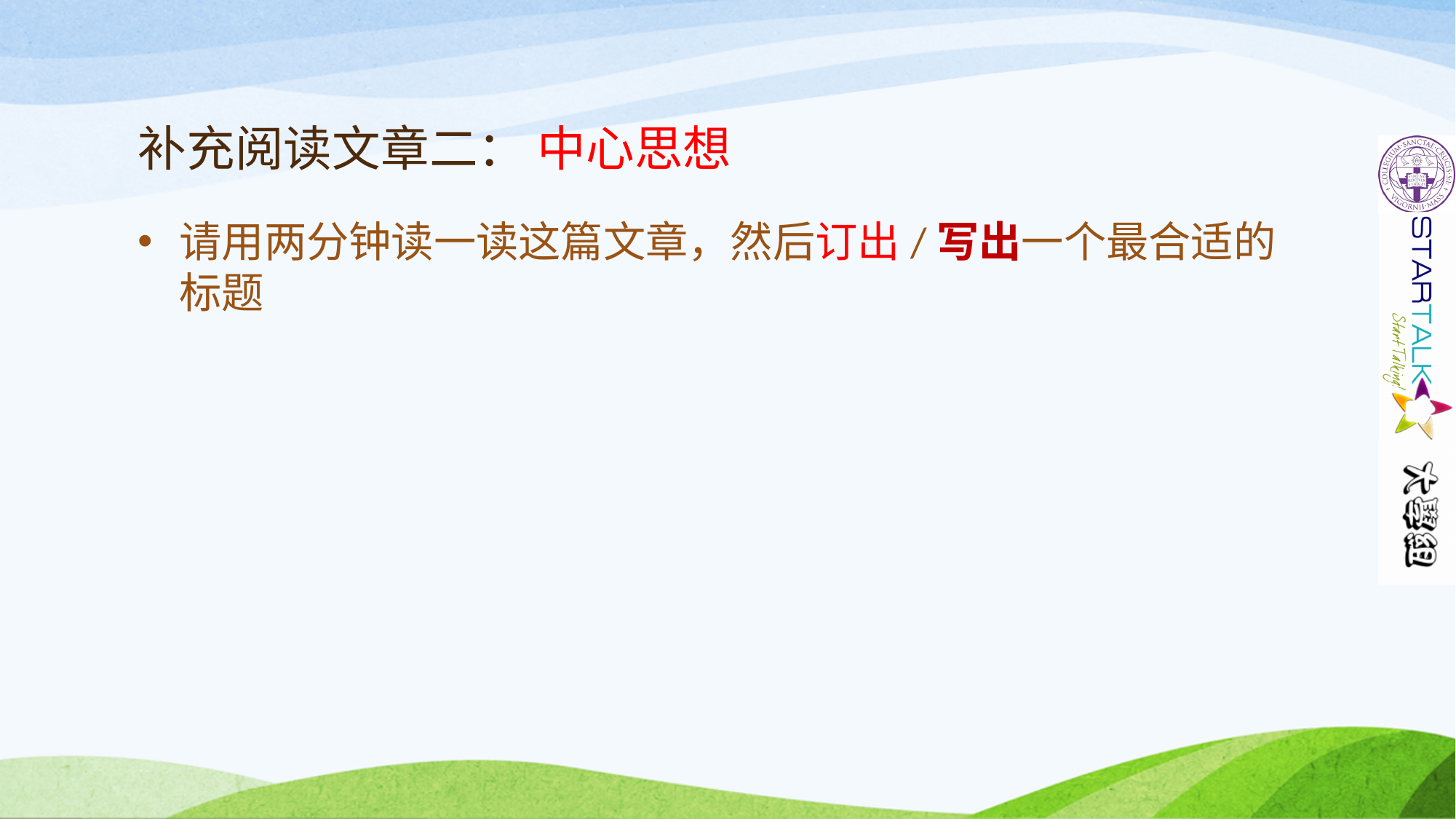

# 补充阅读文章二： 中心思想
请用两分钟读一读这篇文章，然后订出/写出一个最合适的标题